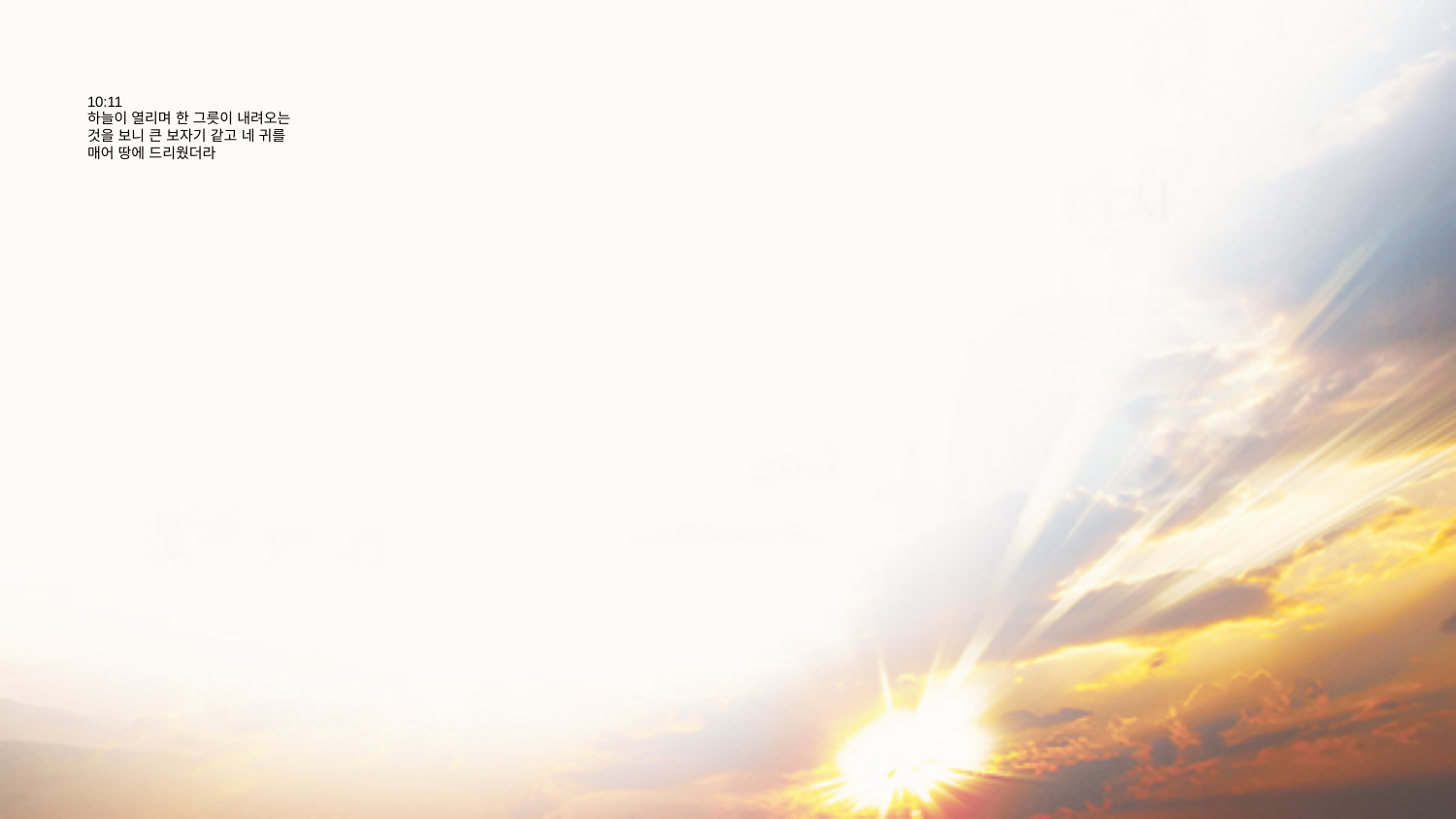

# 10:11 하늘이 열리며 한 그릇이 내려오는 것을 보니 큰 보자기 같고 네 귀를 매어 땅에 드리웠더라